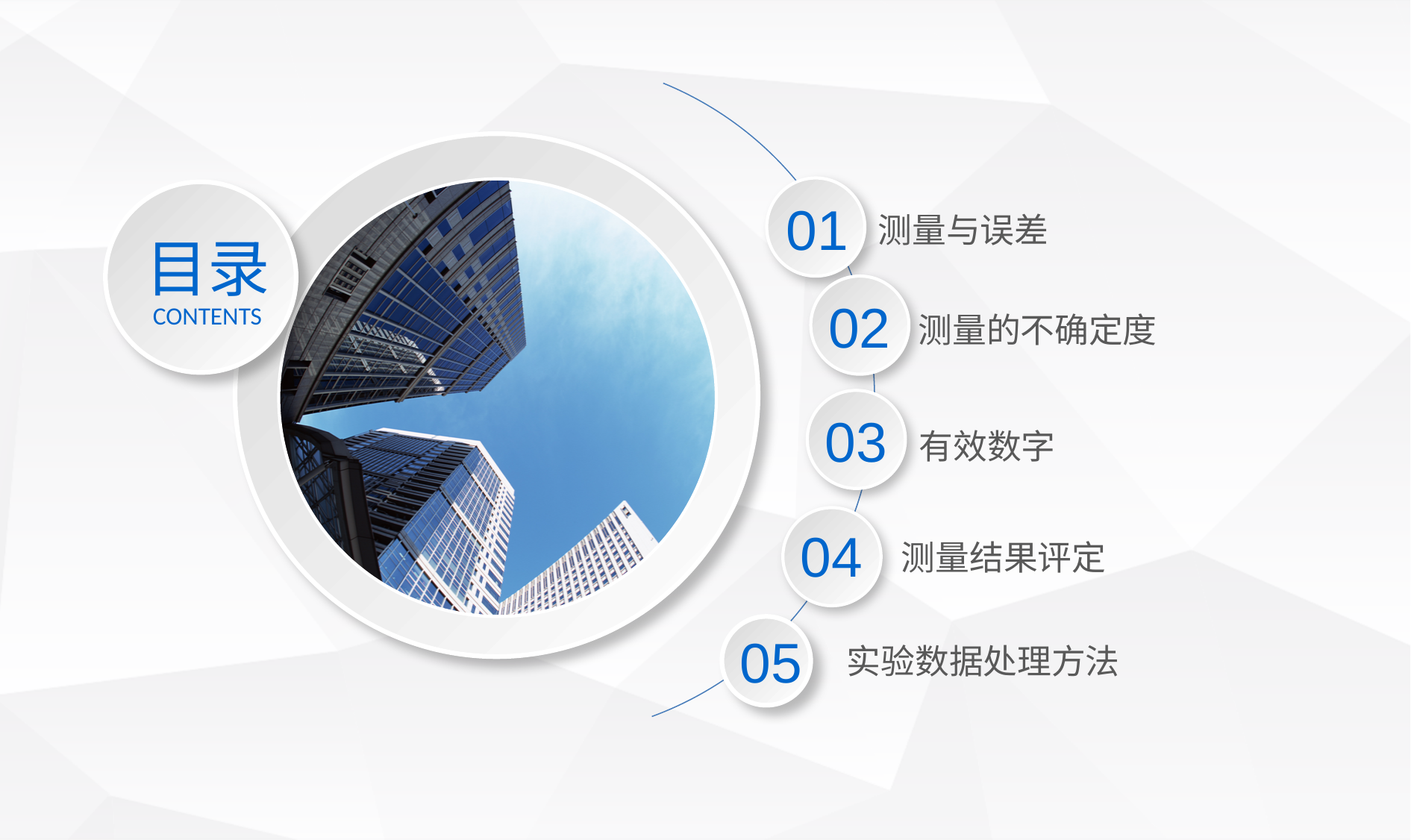

01

测量与误差
目录
CONTENTS

02
测量的不确定度

03
有效数字

04
测量结果评定

05
实验数据处理方法